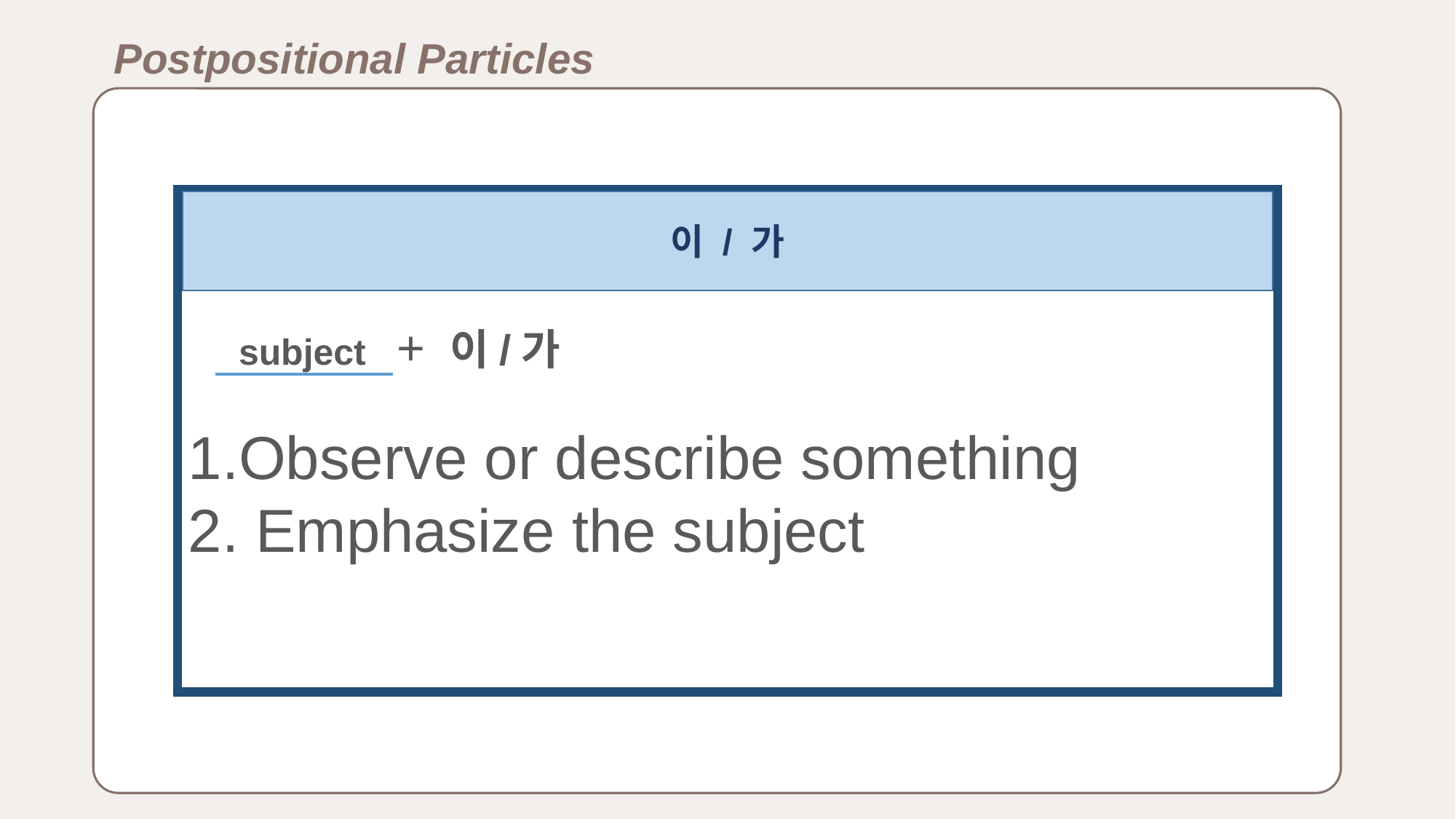

Postpositional Particles

    subject   + 이/가

1.Observe or describe something
2. Emphasize the subject
이 / 가